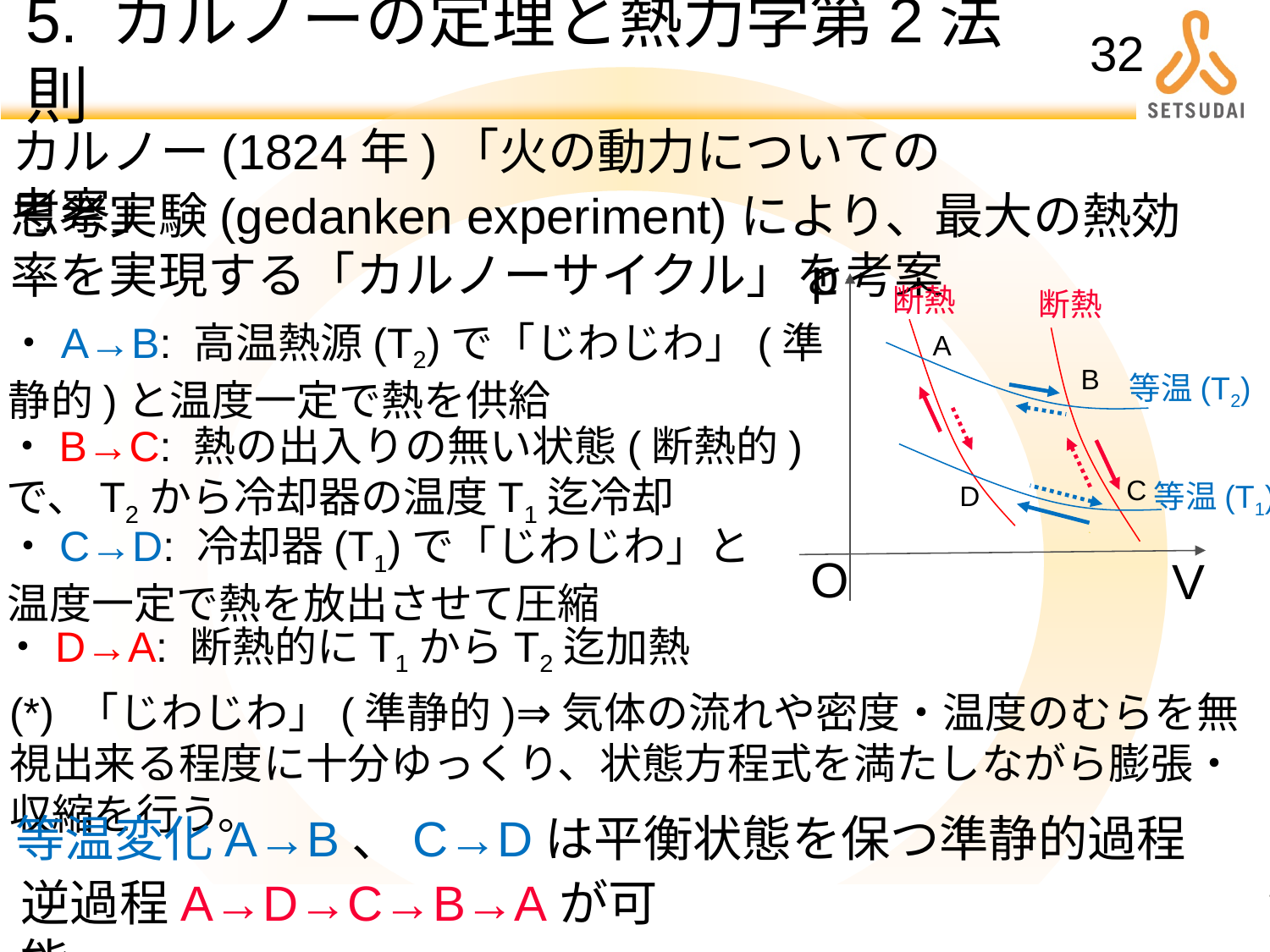

# 5. カルノーの定理と熱力学第2法則
32
カルノー(1824年)「火の動力についての考察」
思考実験(gedanken experiment)により、最大の熱効率を実現する「カルノーサイクル」を考案
p
断熱
断熱
・A→B: 高温熱源(T2)で「じわじわ」(準静的)と温度一定で熱を供給

A

B
等温(T2)
・B→C: 熱の出入りの無い状態(断熱的)で、T2から冷却器の温度T1迄冷却

C
等温(T1)
D
・C→D: 冷却器(T1)で「じわじわ」と温度一定で熱を放出させて圧縮
O
V
・D→A: 断熱的にT1からT2迄加熱
(*) 「じわじわ」(準静的)⇒気体の流れや密度・温度のむらを無視出来る程度に十分ゆっくり、状態方程式を満たしながら膨張・収縮を行う。
等温変化A→B、C→Dは平衡状態を保つ準静的過程
逆過程A→D→C→B→Aが可能